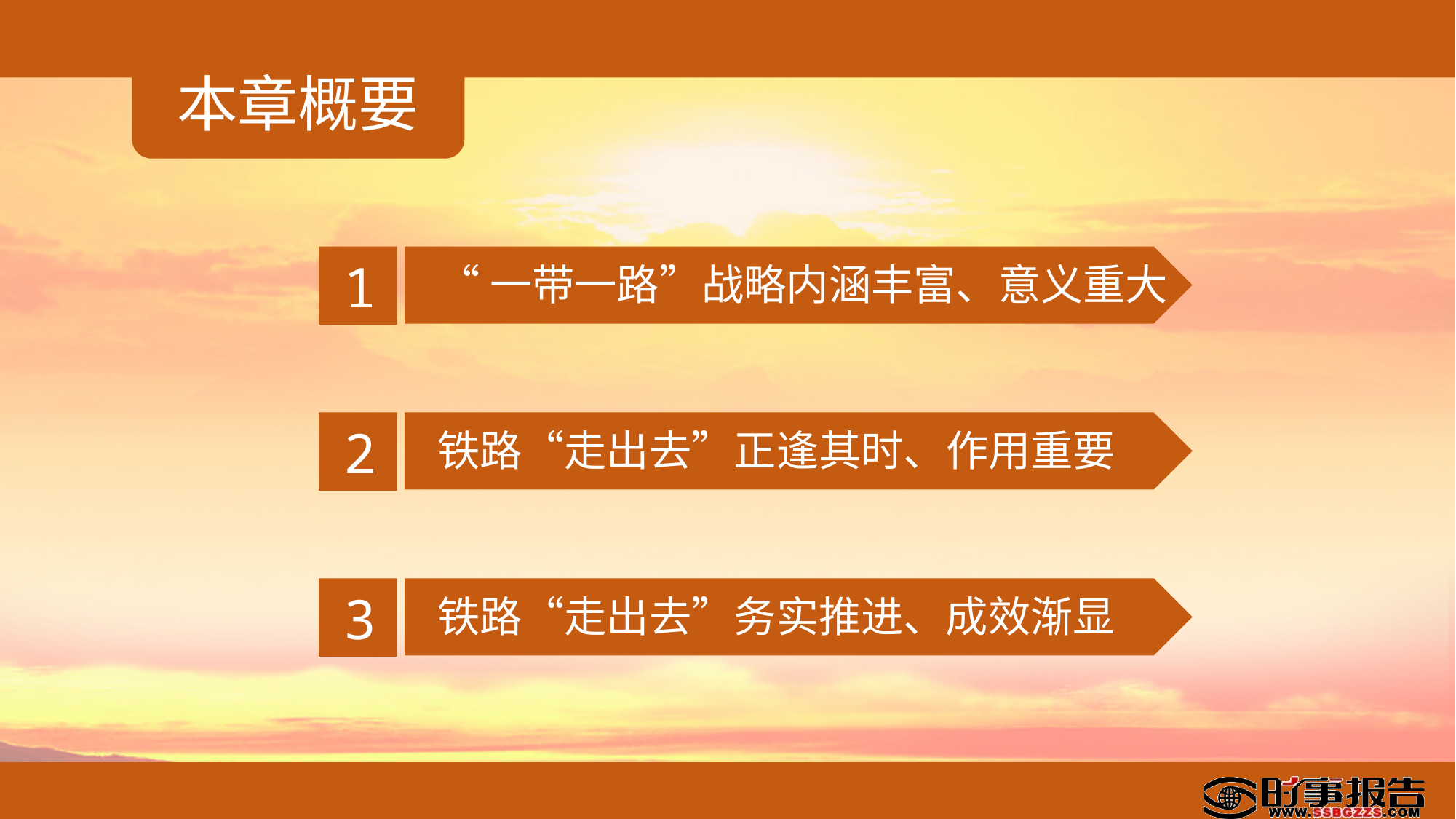

# 本章概要

“一带一路”战略内涵丰富、意义重大

1

铁路“走出去”正逢其时、作用重要

2

铁路“走出去”务实推进、成效渐显

3